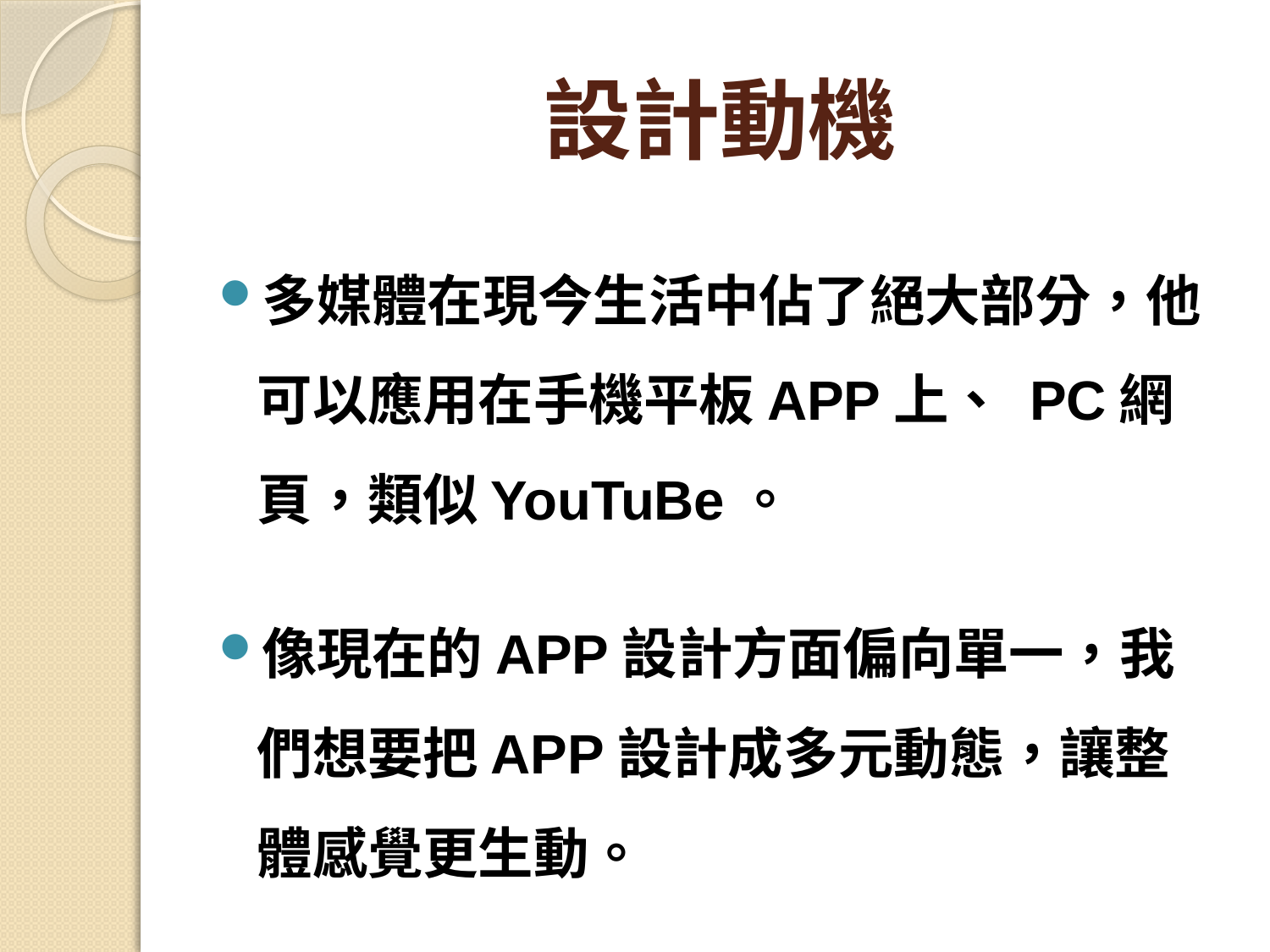

# 設計動機
多媒體在現今生活中佔了絕大部分，他可以應用在手機平板APP上、 PC網頁，類似YouTuBe。

像現在的APP設計方面偏向單一，我們想要把APP設計成多元動態，讓整體感覺更生動。